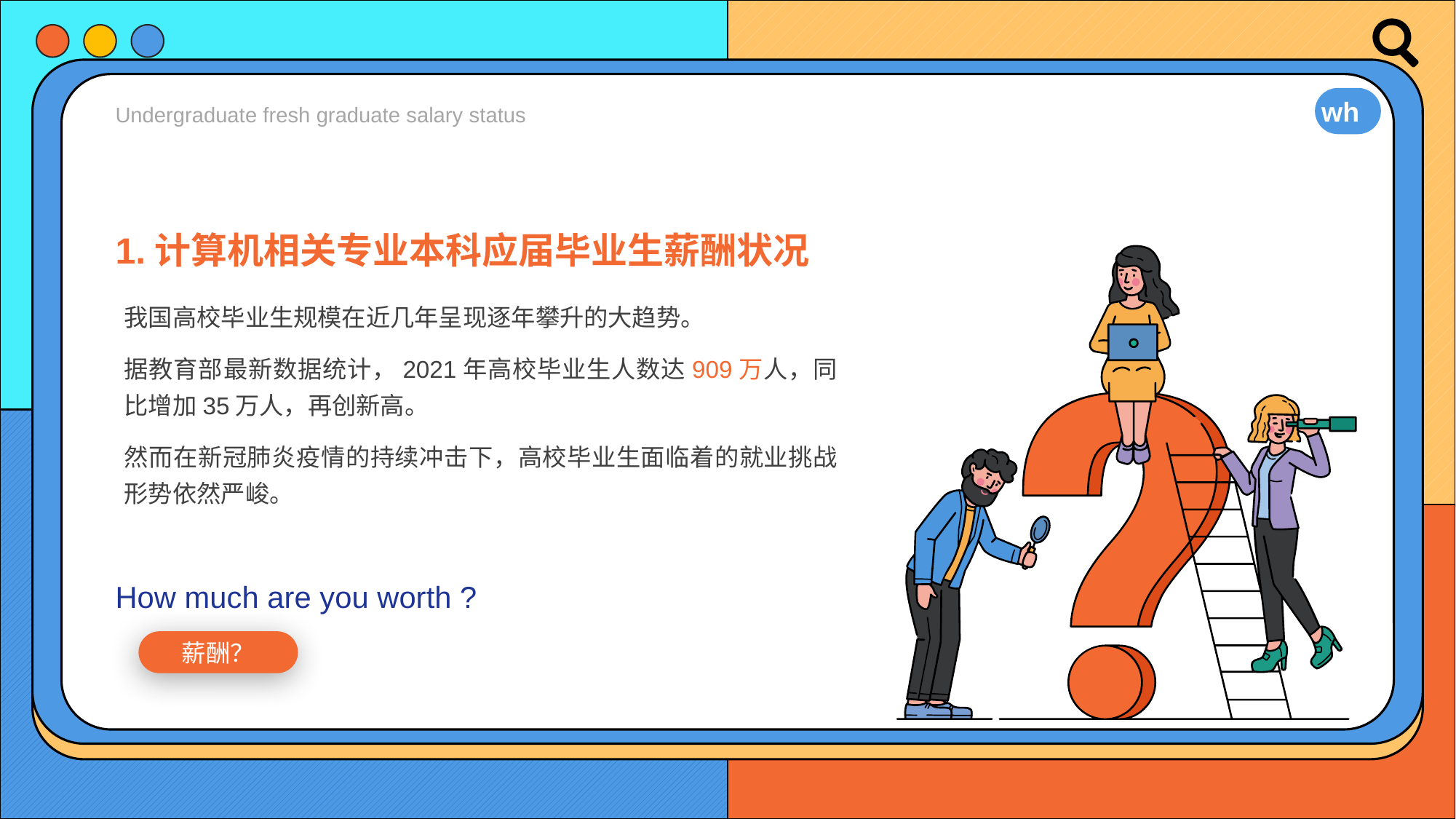

whsia
Undergraduate fresh graduate salary status
1.计算机相关专业本科应届毕业生薪酬状况

我国高校毕业生规模在近几年呈现逐年攀升的大趋势。
据教育部最新数据统计，2021年高校毕业生人数达909万人，同比增加35万人，再创新高。
然而在新冠肺炎疫情的持续冲击下，高校毕业生面临着的就业挑战形势依然严峻。
How much are you worth ?
薪酬？